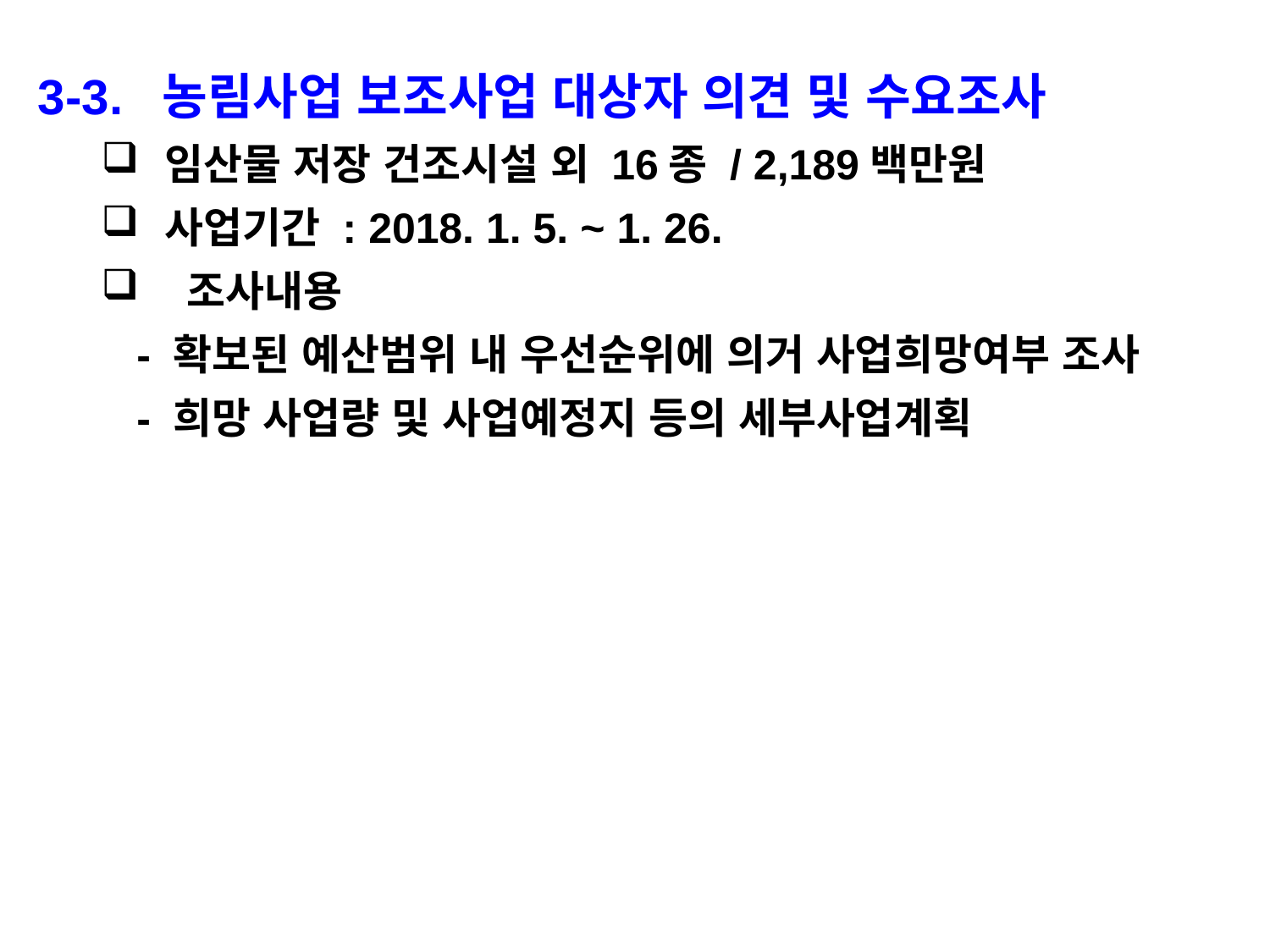

3-3.  농림사업 보조사업 대상자 의견 및 수요조사
임산물 저장 건조시설 외 16종 / 2,189백만원
사업기간 : 2018. 1. 5. ~ 1. 26.
 조사내용
   - 확보된 예산범위 내 우선순위에 의거 사업희망여부 조사
   - 희망 사업량 및 사업예정지 등의 세부사업계획